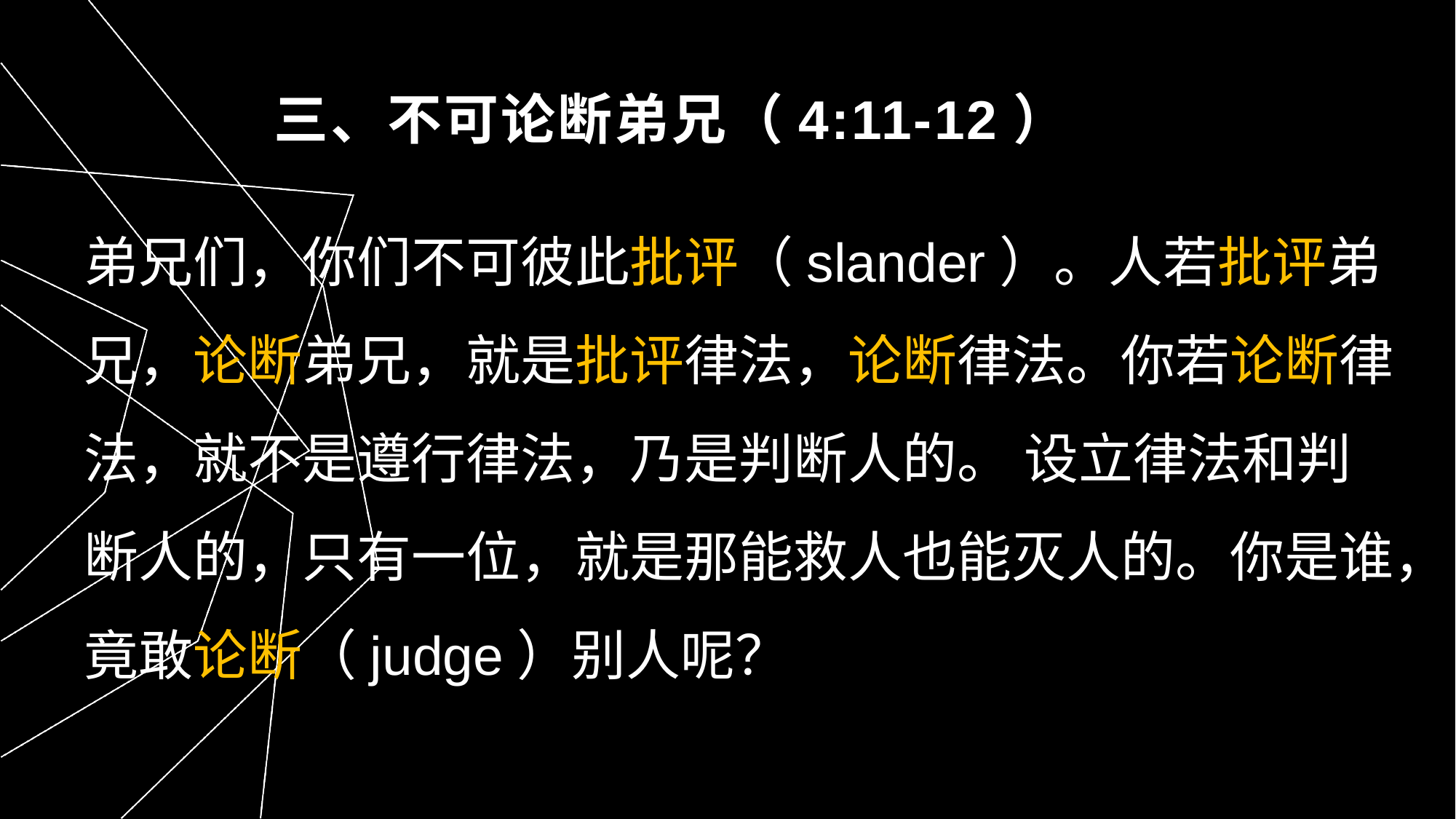

# 三、不可论断弟兄（4:11-12）
弟兄们，你们不可彼此批评（slander）。人若批评弟兄，论断弟兄，就是批评律法，论断律法。你若论断律法，就不是遵行律法，乃是判断人的。 设立律法和判断人的，只有一位，就是那能救人也能灭人的。你是谁，竟敢论断（judge）别人呢？